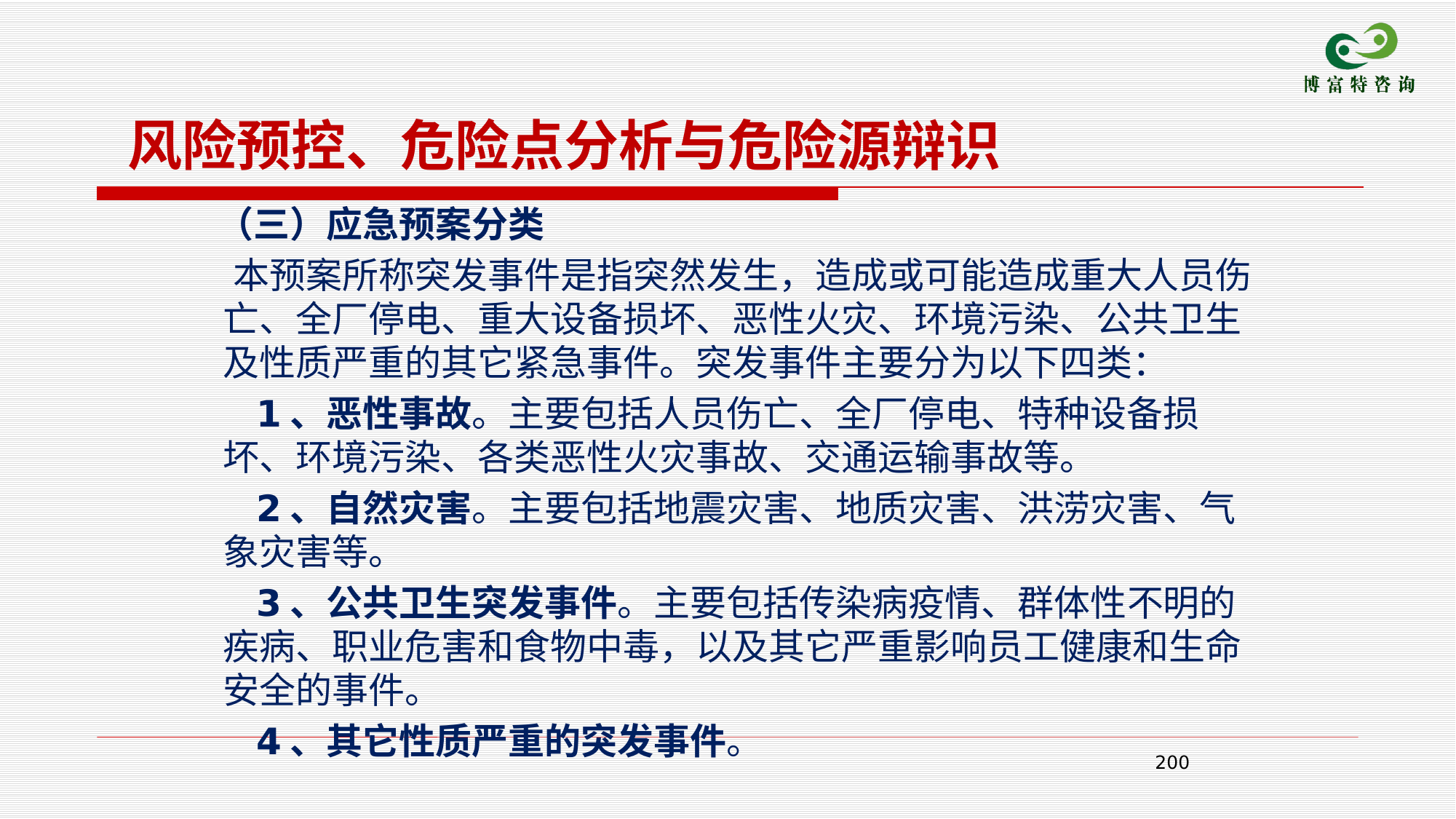

风险预控、危险点分析与危险源辩识
     （三）应急预案分类
       本预案所称突发事件是指突然发生，造成或可能造成重大人员伤亡、全厂停电、重大设备损坏、恶性火灾、环境污染、公共卫生及性质严重的其它紧急事件。突发事件主要分为以下四类：
       1、恶性事故。主要包括人员伤亡、全厂停电、特种设备损坏、环境污染、各类恶性火灾事故、交通运输事故等。
       2、自然灾害。主要包括地震灾害、地质灾害、洪涝灾害、气象灾害等。
       3、公共卫生突发事件。主要包括传染病疫情、群体性不明的疾病、职业危害和食物中毒，以及其它严重影响员工健康和生命安全的事件。
       4、其它性质严重的突发事件。

200